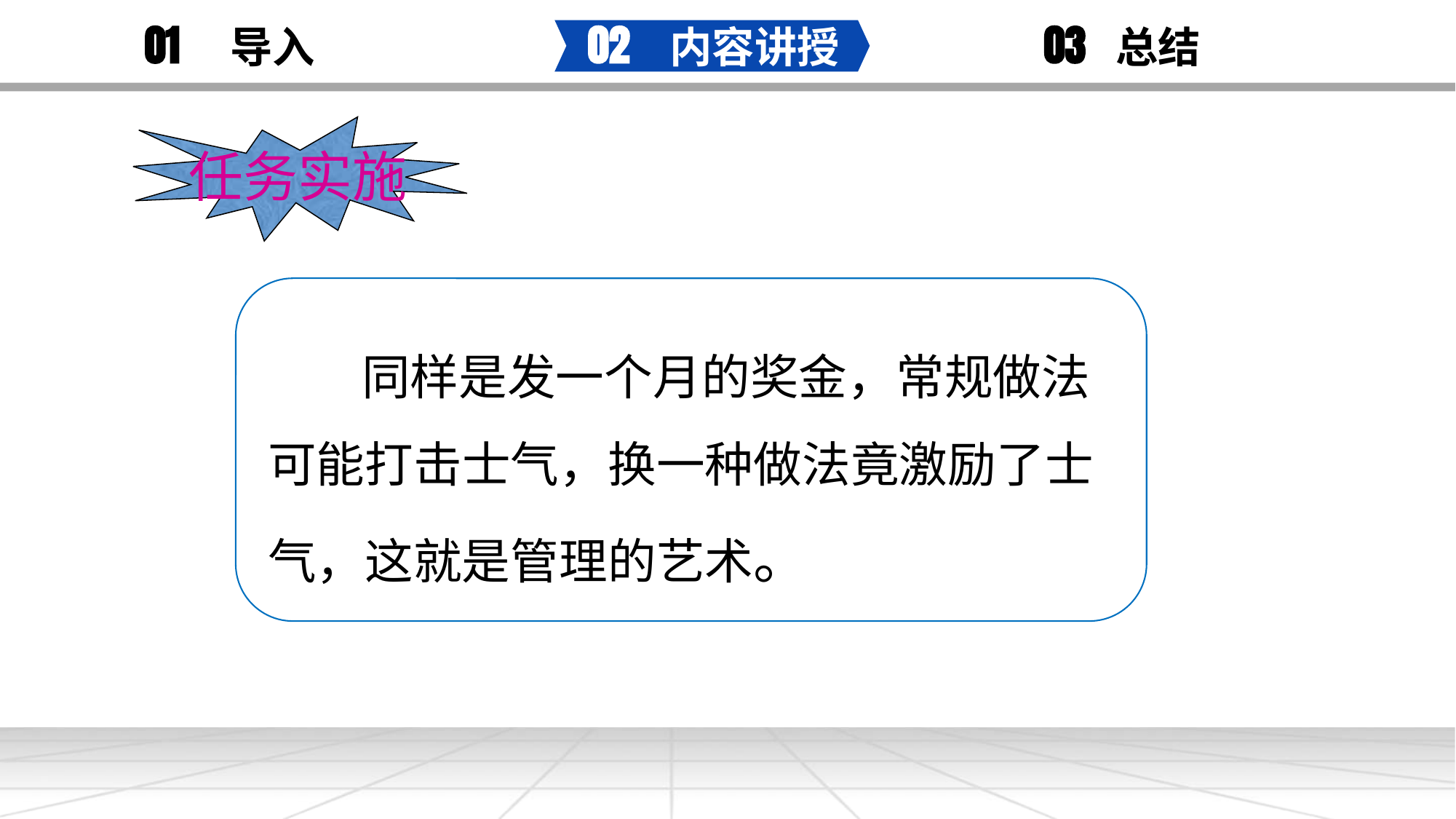

02   内容讲授
03  总结
01    导入

任务实施
添加
标题

           同样是发一个月的奖金，常规做法可能打击士气，换一种做法竟激励了士气，这就是管理的艺术。